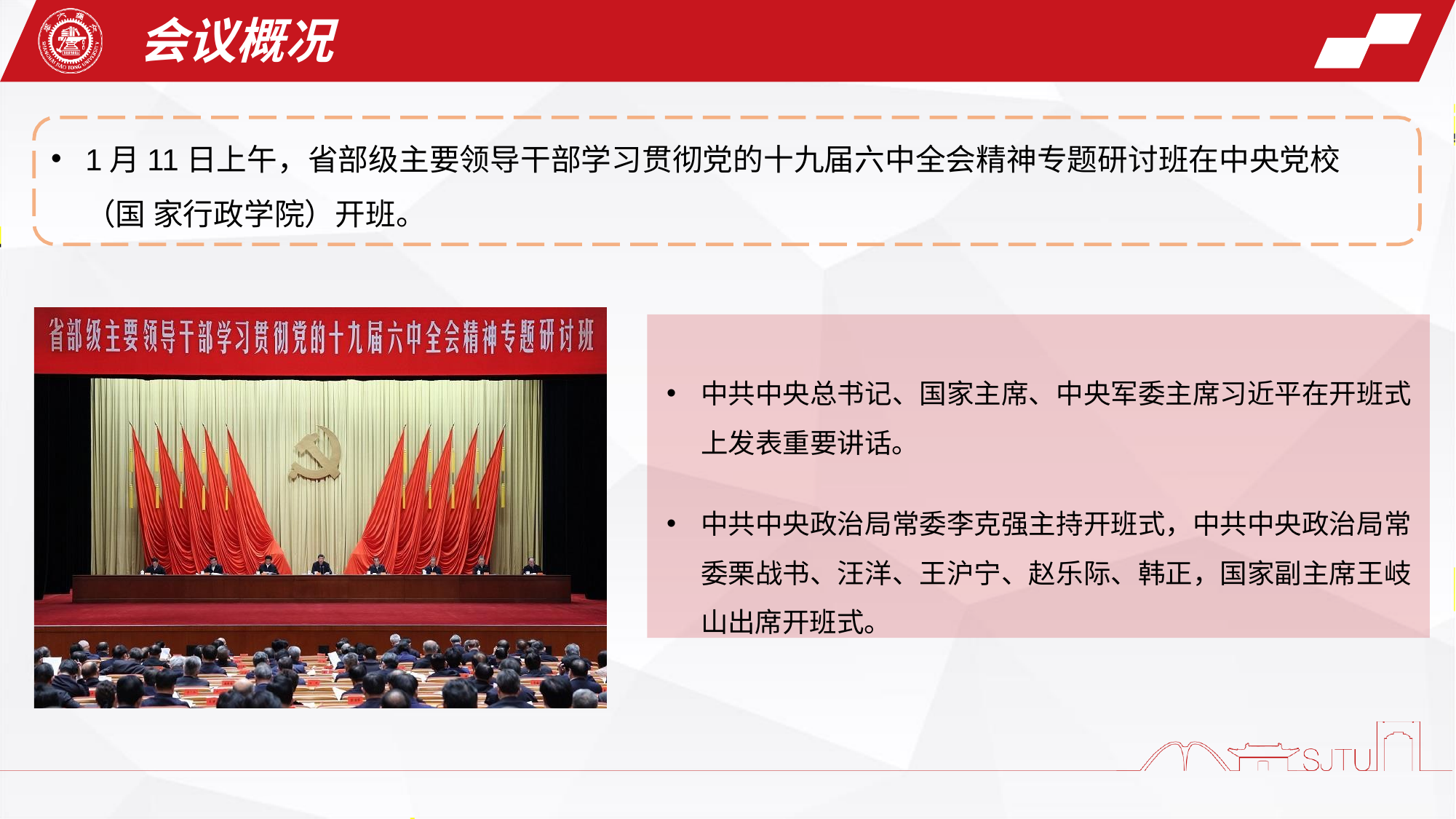

# 会议概况

1月11日上午，省部级主要领导干部学习贯彻党的十九届六中全会精神专题研讨班在中央党校（国 家行政学院）开班。

中共中央总书记、国家主席、中央军委主席习近平在开班式 上发表重要讲话。

中共中央政治局常委李克强主持开班式，中共中央政治局常 委栗战书、汪洋、王沪宁、赵乐际、韩正，国家副主席王岐 山出席开班式。